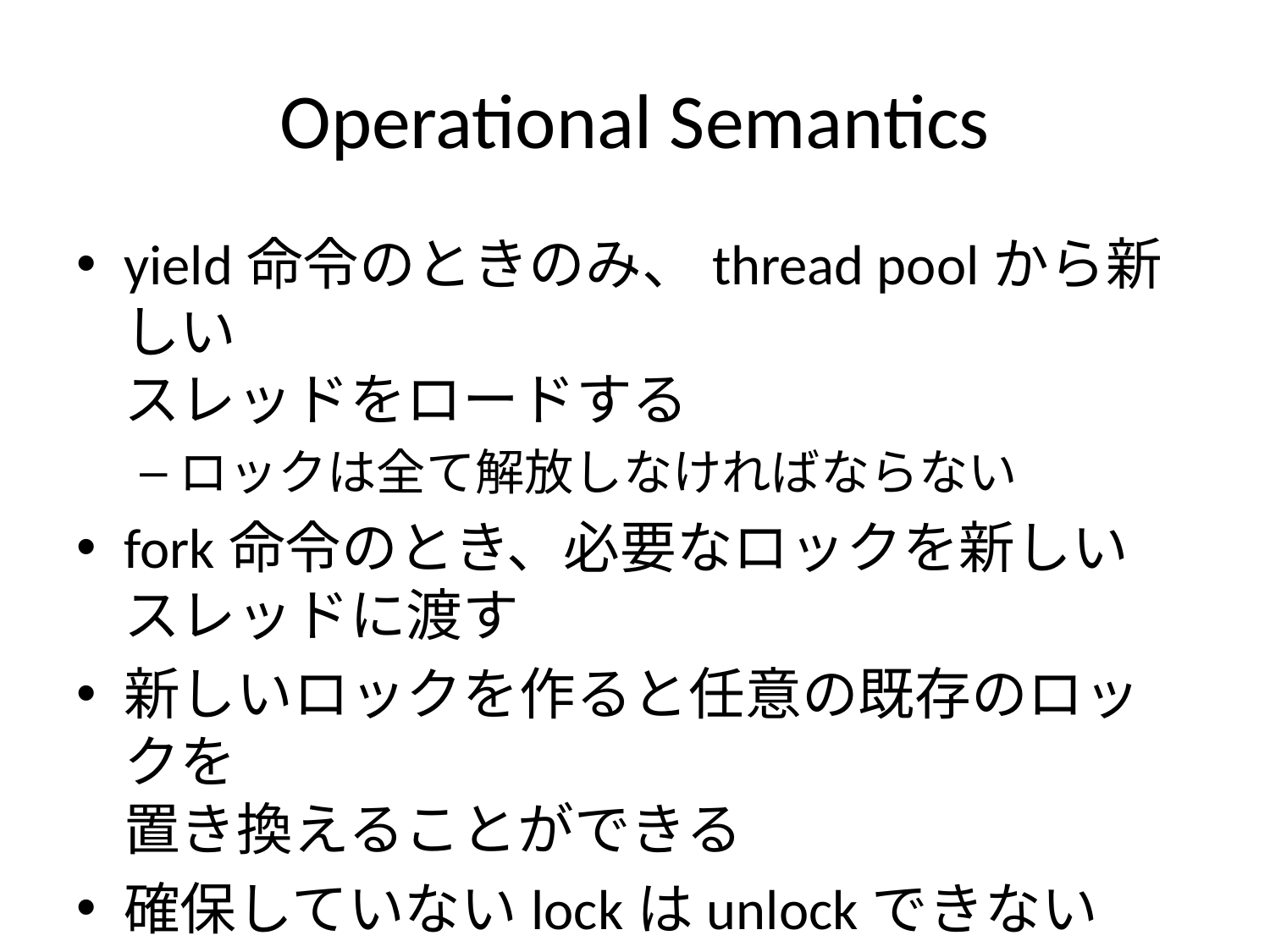

# Operational Semantics
yield命令のときのみ、thread poolから新しい
スレッドをロードする
ロックは全て解放しなければならない
fork命令のとき、必要なロックを新しい
スレッドに渡す
新しいロックを作ると任意の既存のロックを
置き換えることができる
確保していないlockはunlockできない